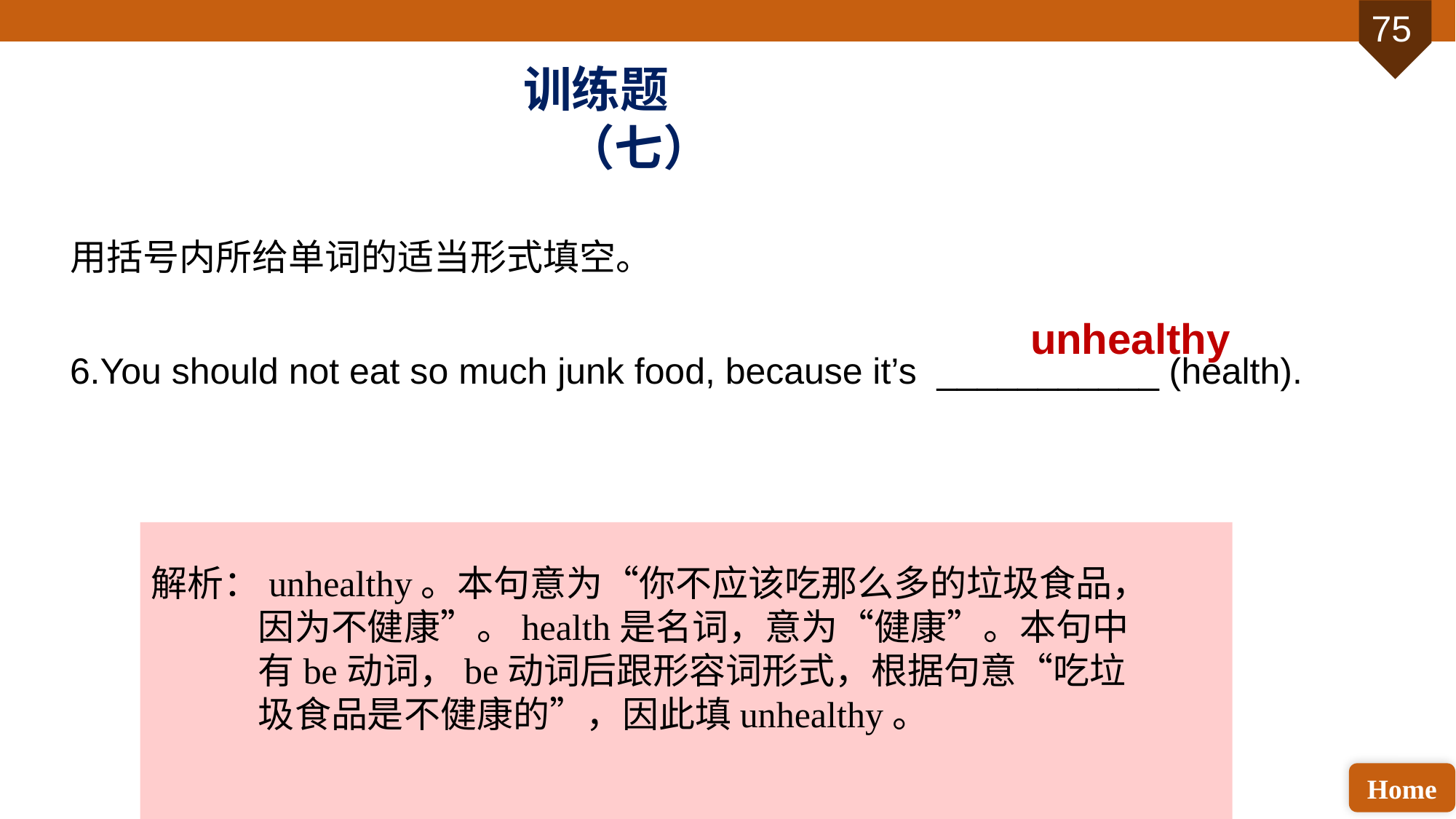

训练题（七）
用括号内所给单词的适当形式填空。

6.You should not eat so much junk food, because it’s  ___________ (health).
unhealthy

解析：unhealthy。本句意为“你不应该吃那么多的垃圾食品，因为不健康”。health是名词，意为“健康”。本句中有be动词，be动词后跟形容词形式，根据句意“吃垃圾食品是不健康的”，因此填unhealthy。